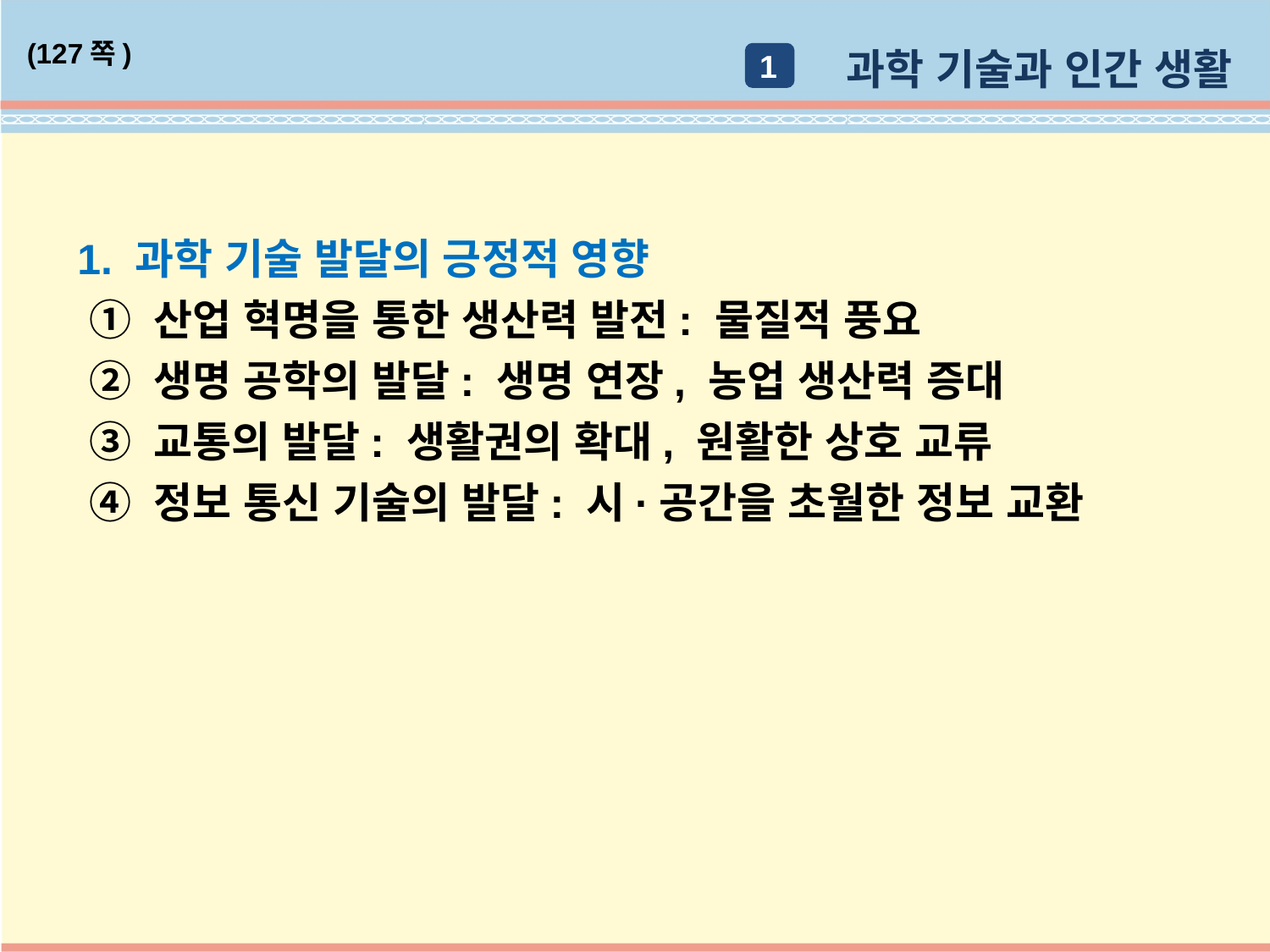

과학 기술과 인간 생활
(127쪽)
1
1. 과학 기술 발달의 긍정적 영향
 ① 산업 혁명을 통한 생산력 발전: 물질적 풍요
 ② 생명 공학의 발달: 생명 연장, 농업 생산력 증대
 ③ 교통의 발달: 생활권의 확대, 원활한 상호 교류
 ④ 정보 통신 기술의 발달: 시·공간을 초월한 정보 교환